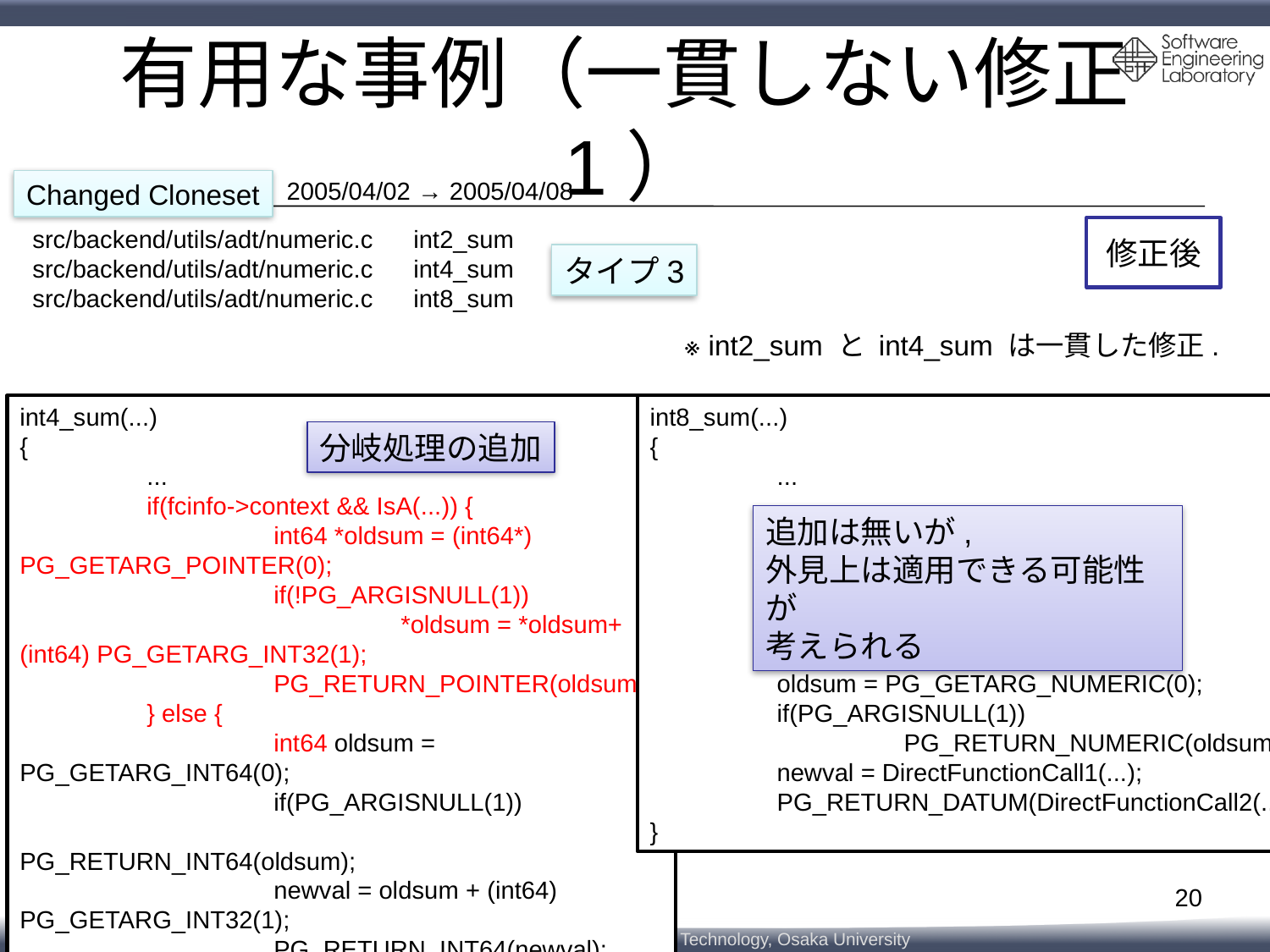

# 有用な事例（一貫しない修正1）
2005/04/02 → 2005/04/08
Changed Cloneset
src/backend/utils/adt/numeric.c	int2_sum
src/backend/utils/adt/numeric.c	int4_sum
src/backend/utils/adt/numeric.c	int8_sum
修正後
タイプ3
※ int2_sum と int4_sum は一貫した修正.
int4_sum(...)
{
	...
	if(fcinfo->context && IsA(...)) {
		int64 *oldsum = (int64*) PG_GETARG_POINTER(0);
		if(!PG_ARGISNULL(1))
			*oldsum = *oldsum+(int64) PG_GETARG_INT32(1);
		PG_RETURN_POINTER(oldsum);
	} else {
		int64 oldsum = PG_GETARG_INT64(0);
		if(PG_ARGISNULL(1))
			PG_RETURN_INT64(oldsum);
		newval = oldsum + (int64) PG_GETARG_INT32(1);
		PG_RETURN_INT64(newval);
	}
}
int8_sum(...)
{
	...

	oldsum = PG_GETARG_NUMERIC(0);
	if(PG_ARGISNULL(1))
		PG_RETURN_NUMERIC(oldsum);
	newval = DirectFunctionCall1(...);
	PG_RETURN_DATUM(DirectFunctionCall2(..));
}
分岐処理の追加
追加は無いが,
外見上は適用できる可能性が
考えられる
20